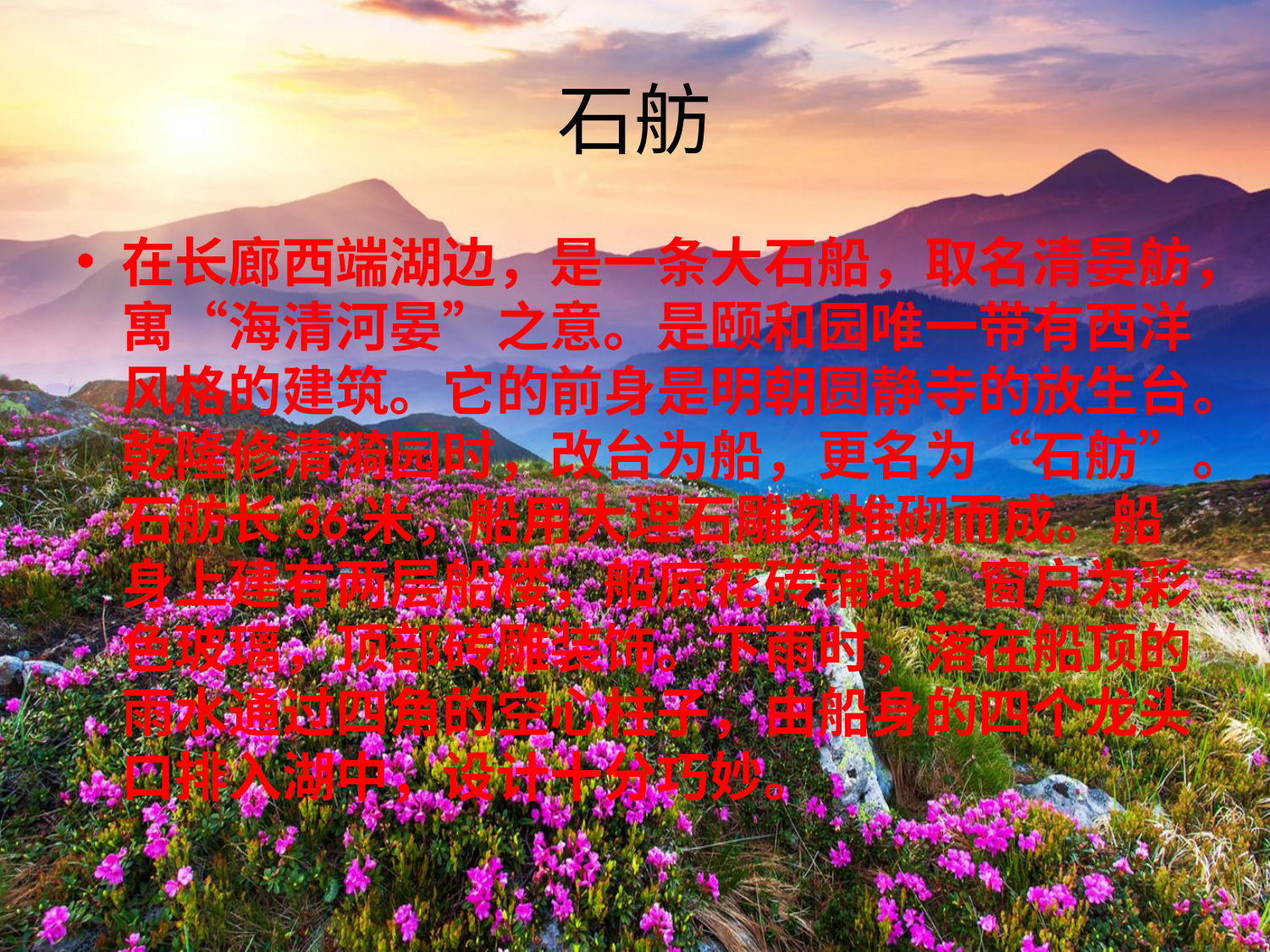

# 石舫
在长廊西端湖边，是一条大石船，取名清晏舫，寓“海清河晏”之意。是颐和园唯一带有西洋风格的建筑。它的前身是明朝圆静寺的放生台。乾隆修清漪园时，改台为船，更名为“石舫”。石舫长36米，船用大理石雕刻堆砌而成。船身上建有两层船楼，船底花砖铺地，窗户为彩色玻璃，顶部砖雕装饰。下雨时，落在船顶的雨水通过四角的空心柱子，由船身的四个龙头口排入湖中，设计十分巧妙。